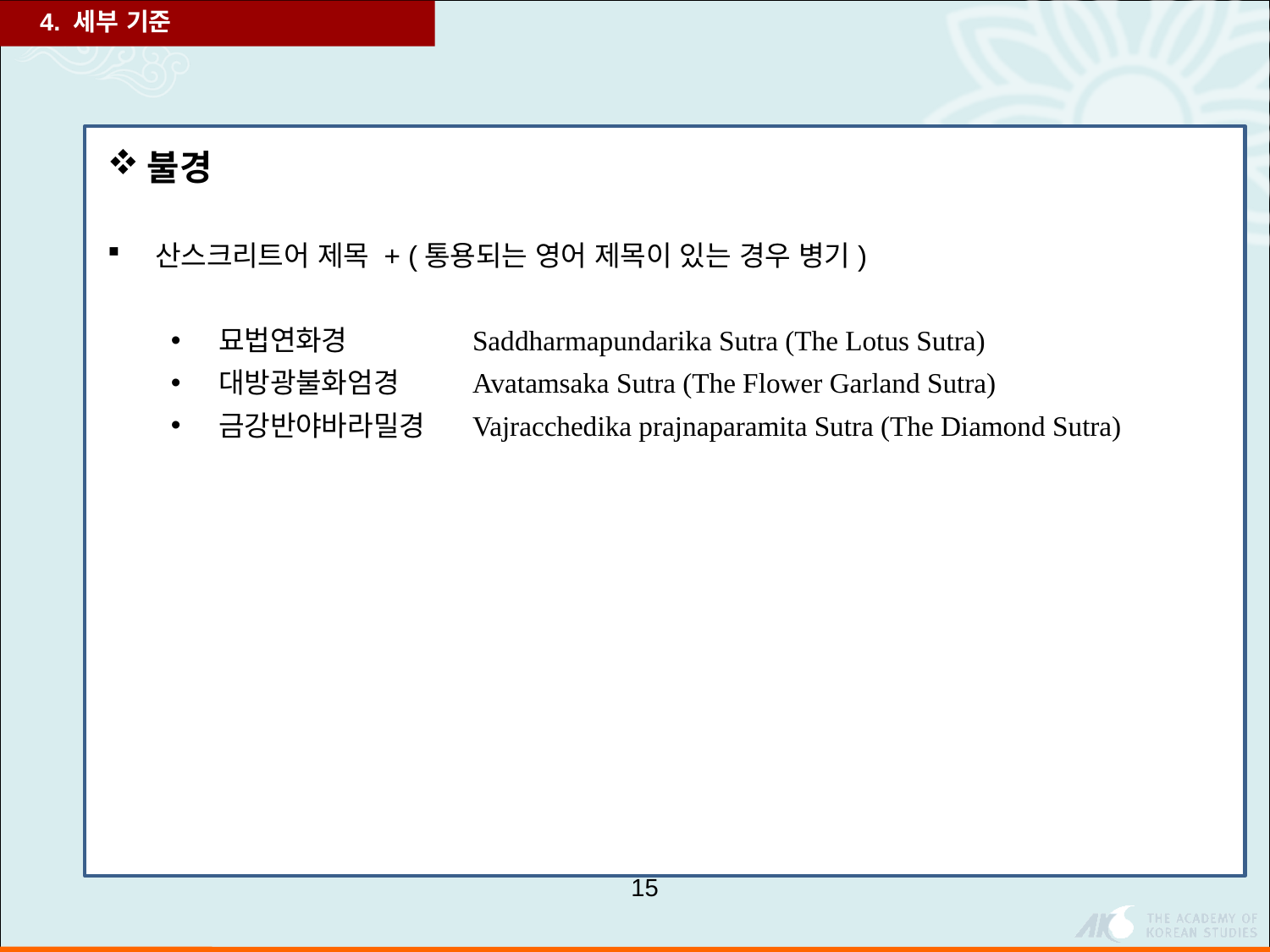

4. 세부 기준

불경

산스크리트어 제목 + (통용되는 영어 제목이 있는 경우 병기)

묘법연화경  	Saddharmapundarika Sutra (The Lotus Sutra)
대방광불화엄경  	Avatamsaka Sutra (The Flower Garland Sutra)
금강반야바라밀경	Vajracchedika prajnaparamita Sutra (The Diamond Sutra)

15